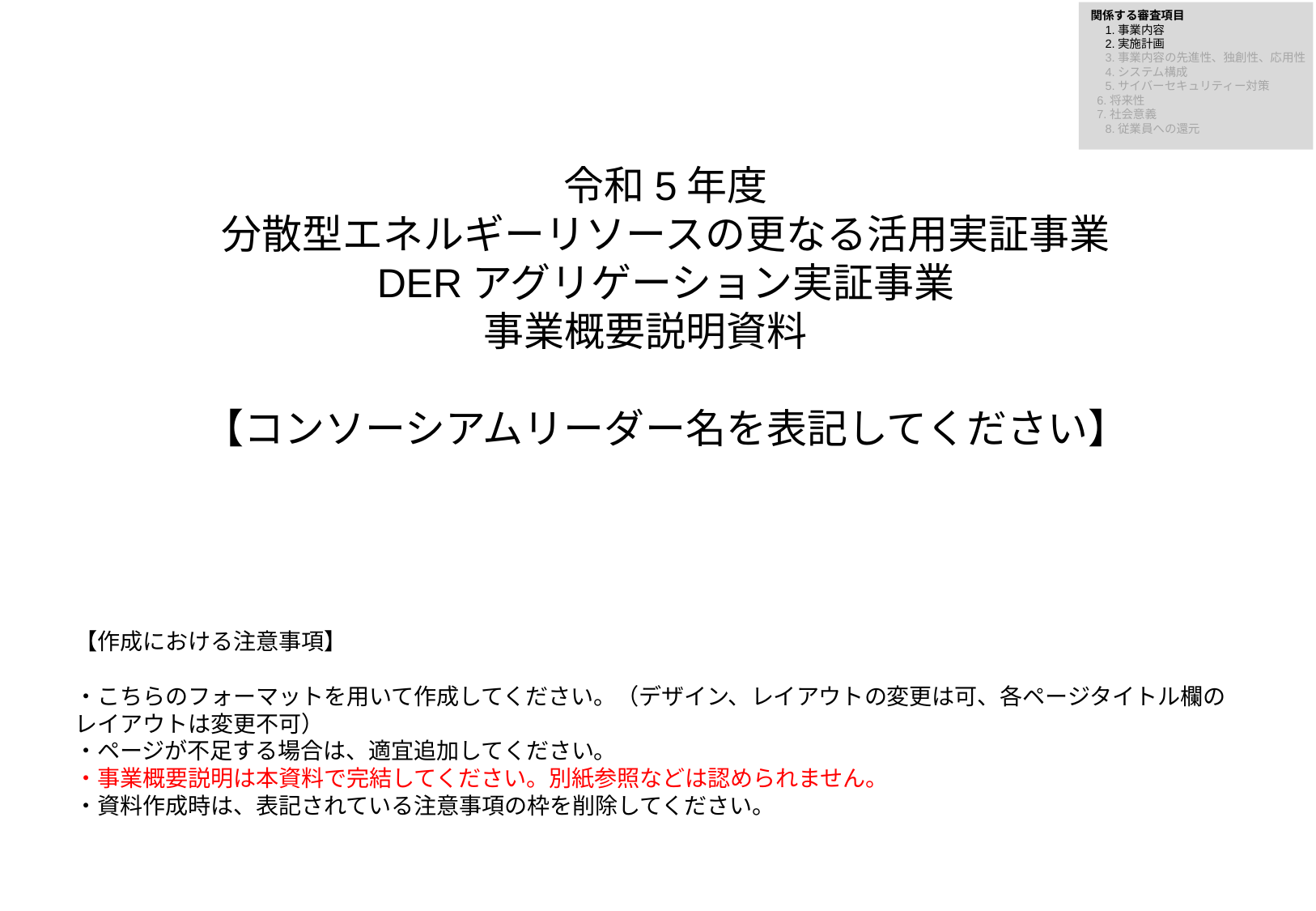

関係する審査項目
　1.事業内容
　2.実施計画
　3.事業内容の先進性、独創性、応用性
　4.システム構成
　5.サイバーセキュリティー対策
  6.将来性
  7.社会意義
　8.従業員への還元
令和5年度
分散型エネルギーリソースの更なる活用実証事業
DERアグリゲーション実証事業
事業概要説明資料
【コンソーシアムリーダー名を表記してください】
【作成における注意事項】

・こちらのフォーマットを用いて作成してください。（デザイン、レイアウトの変更は可、各ページタイトル欄のレイアウトは変更不可）
・ページが不足する場合は、適宜追加してください。
・事業概要説明は本資料で完結してください。別紙参照などは認められません。
・資料作成時は、表記されている注意事項の枠を削除してください。